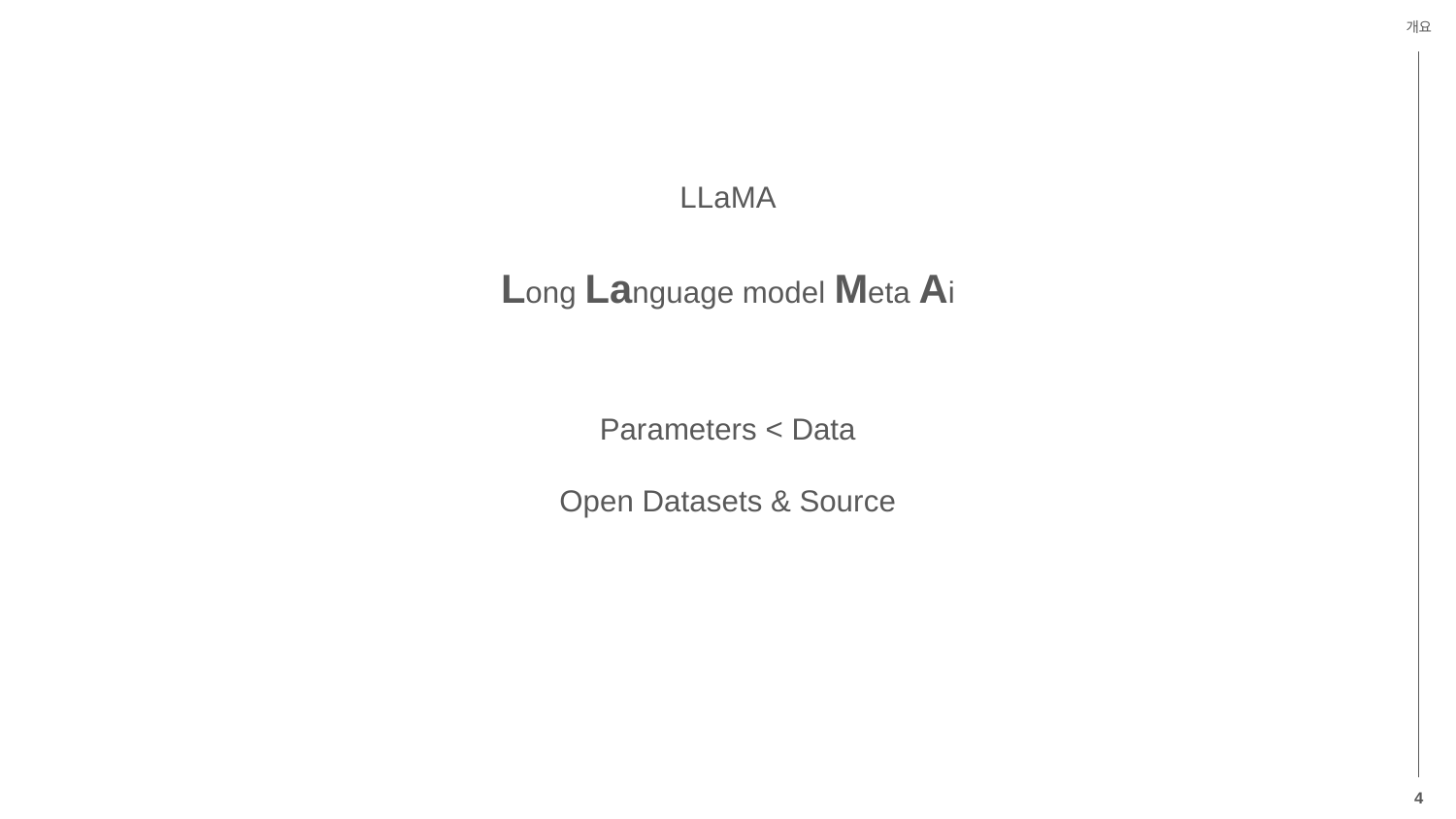

개요
LLaMA
Long Language model Meta Ai
Parameters < Data
Open Datasets & Source
4